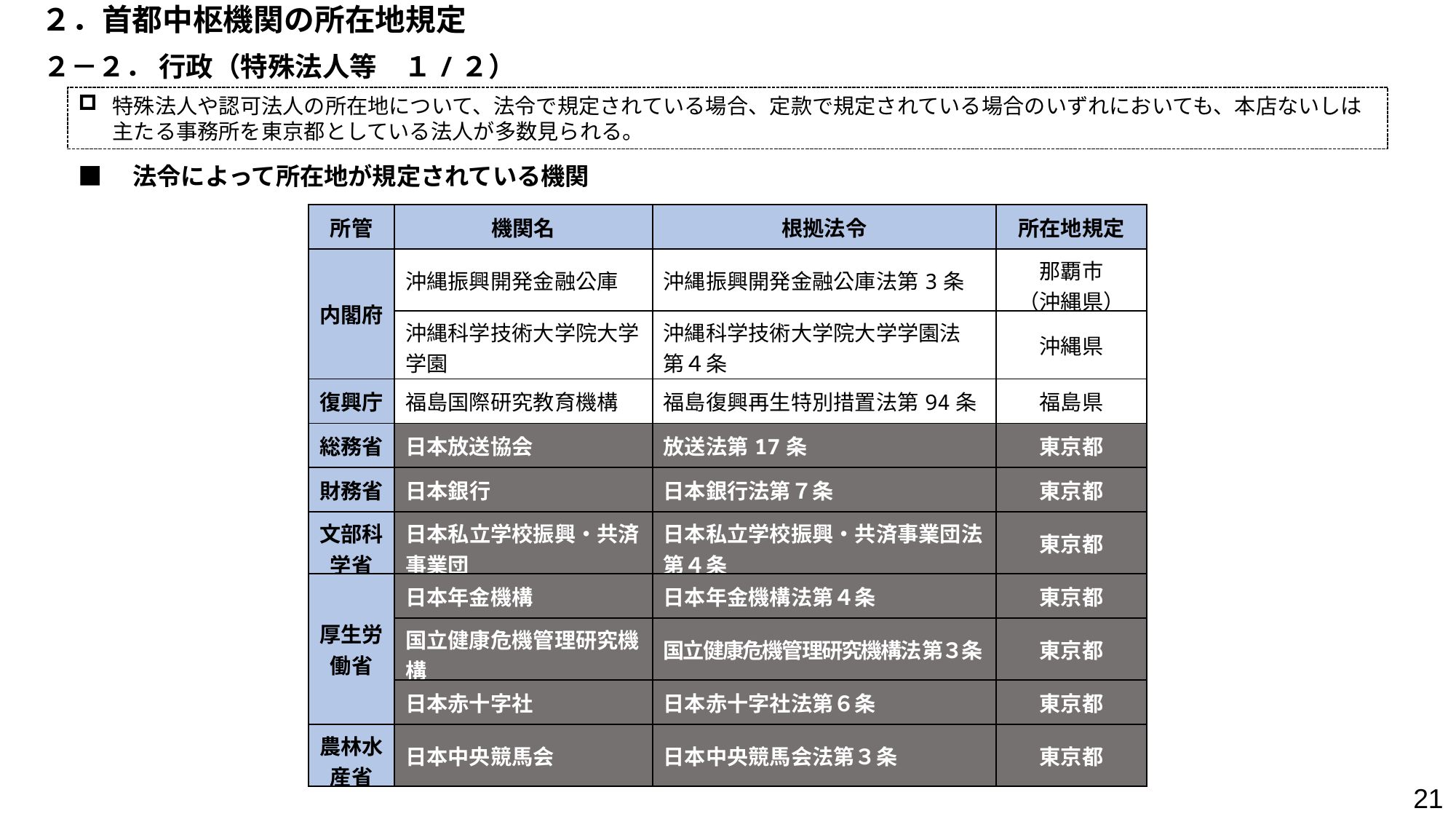

２．首都中枢機関の所在地規定
２－２． 行政（特殊法人等　１/２）
特殊法人や認可法人の所在地について、法令で規定されている場合、定款で規定されている場合のいずれにおいても、本店ないしは主たる事務所を東京都としている法人が多数見られる。
■　法令によって所在地が規定されている機関
| 所管 | 機関名 | 根拠法令 | 所在地規定 |
| --- | --- | --- | --- |
| 内閣府 | 沖縄振興開発金融公庫 | 沖縄振興開発金融公庫法第3条 | 那覇市 （沖縄県） |
|  | 沖縄科学技術大学院大学学園 | 沖縄科学技術大学院大学学園法 第４条 | 沖縄県 |
| 復興庁 | 福島国際研究教育機構 | 福島復興再生特別措置法第94条 | 福島県 |
| 総務省 | 日本放送協会 | 放送法第17条 | 東京都 |
| 財務省 | 日本銀行 | 日本銀行法第７条 | 東京都 |
| 文部科学省 | 日本私立学校振興・共済事業団 | 日本私立学校振興・共済事業団法第４条 | 東京都 |
| 厚生労働省 | 日本年金機構 | 日本年金機構法第４条 | 東京都 |
|  | 国立健康危機管理研究機構 | 国立健康危機管理研究機構法第３条 | 東京都 |
|  | 日本赤十字社 | 日本赤十字社法第６条 | 東京都 |
| 農林水産省 | 日本中央競馬会 | 日本中央競馬会法第３条 | 東京都 |
21